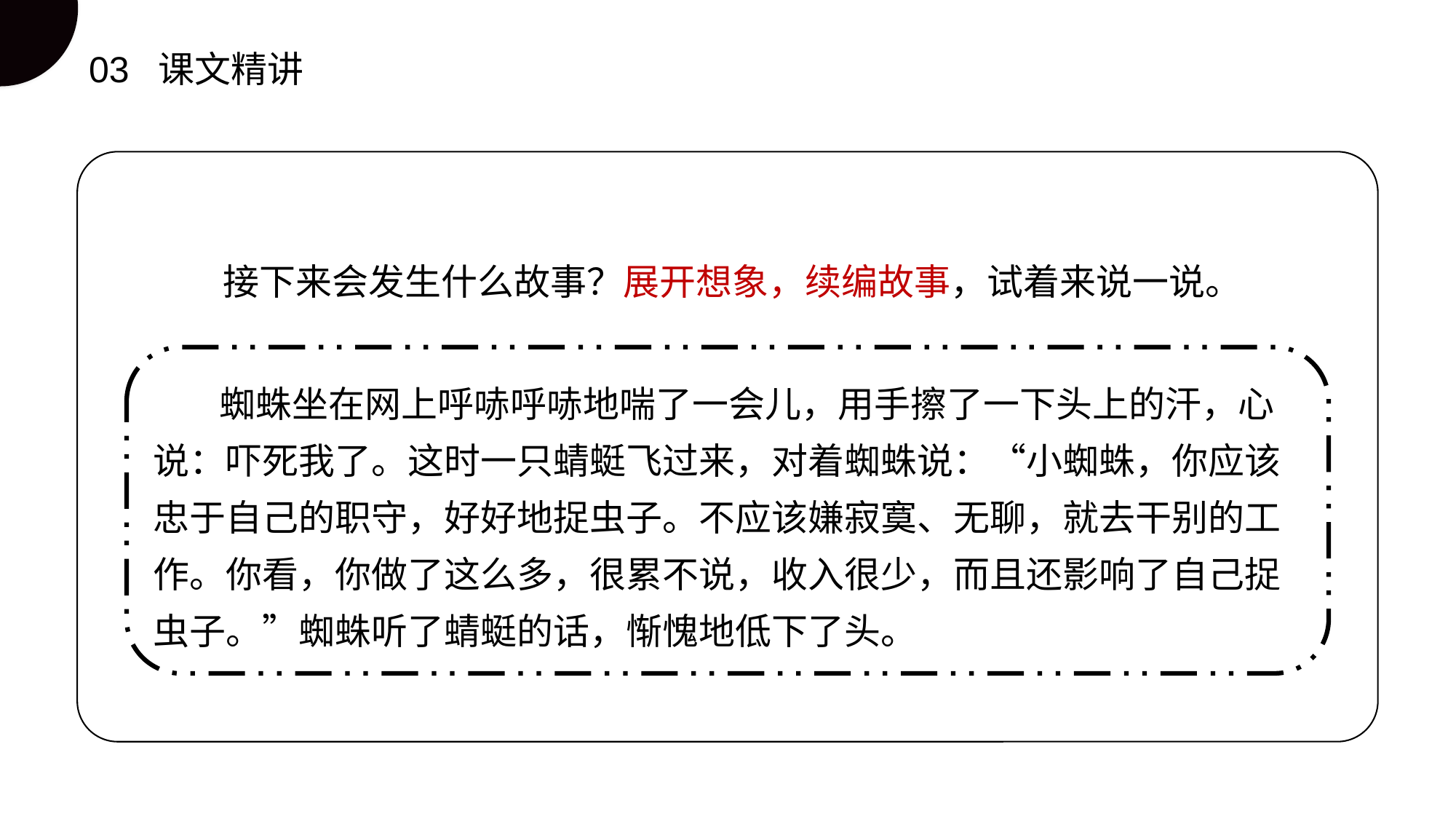

03  课文精讲
接下来会发生什么故事？展开想象，续编故事，试着来说一说。
       蜘蛛坐在网上呼哧呼哧地喘了一会儿，用手擦了一下头上的汗，心说：吓死我了。这时一只蜻蜓飞过来，对着蜘蛛说：“小蜘蛛，你应该忠于自己的职守，好好地捉虫子。不应该嫌寂寞、无聊，就去干别的工作。你看，你做了这么多，很累不说，收入很少，而且还影响了自己捉虫子。”蜘蛛听了蜻蜓的话，惭愧地低下了头。